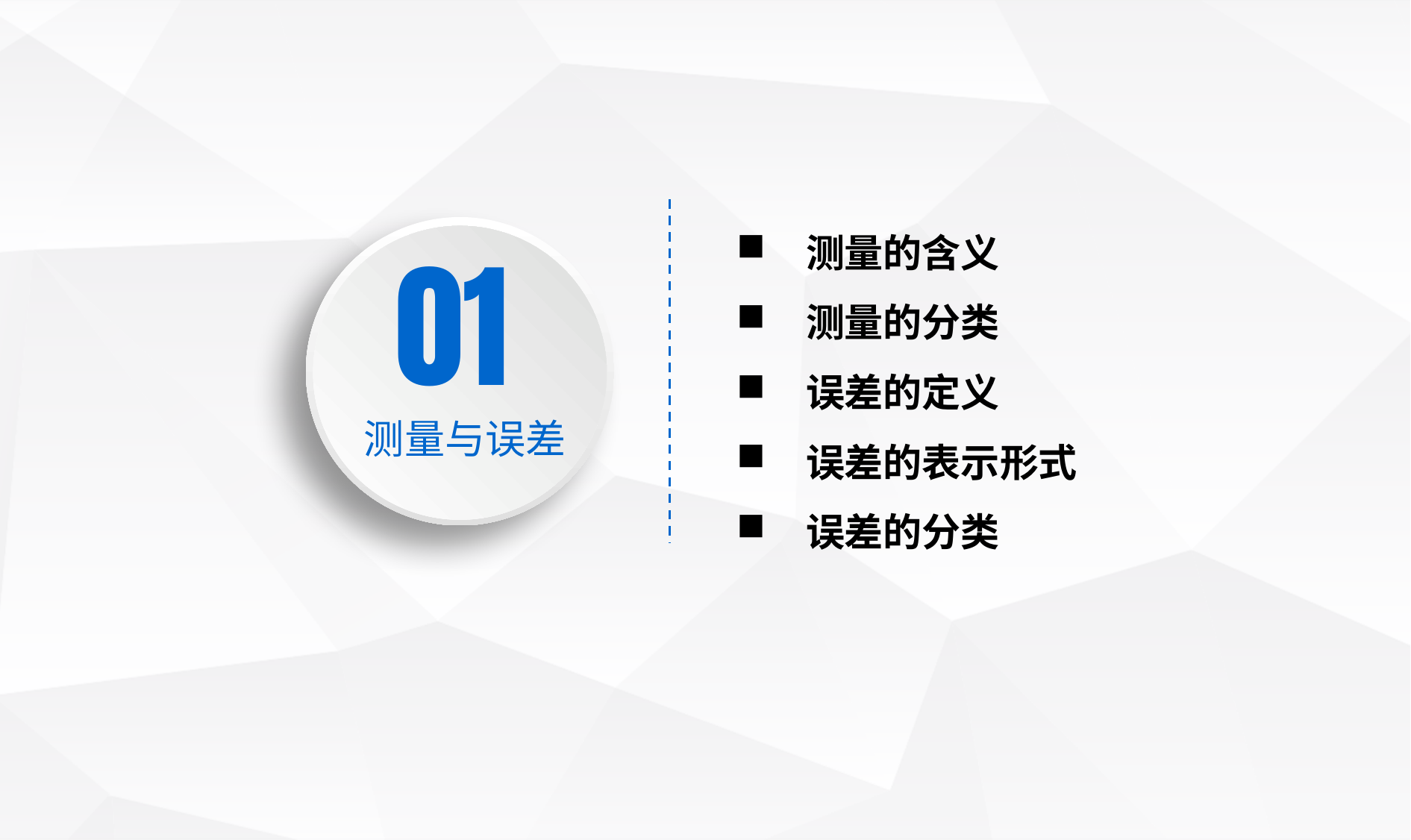

测量的含义
  测量的分类
  误差的定义
  误差的表示形式
  误差的分类

01
测量与误差